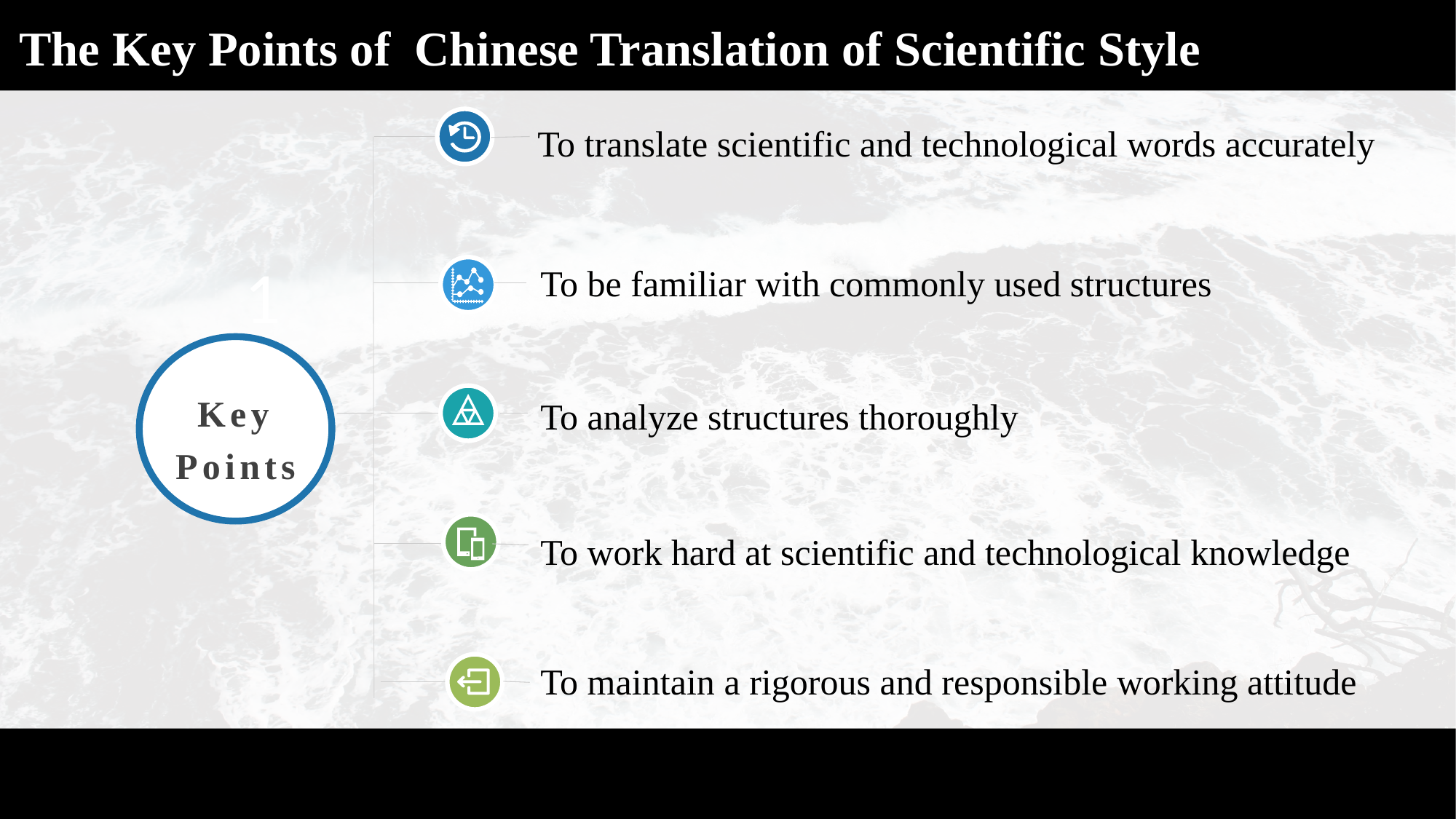

The Key Points of  Chinese Translation of Scientific Style
To translate scientific and technological words accurately

1
To be familiar with commonly used structures

Key Points

To analyze structures thoroughly

To work hard at scientific and technological knowledge

To maintain a rigorous and responsible working attitude

单击此处添加文本具体内容